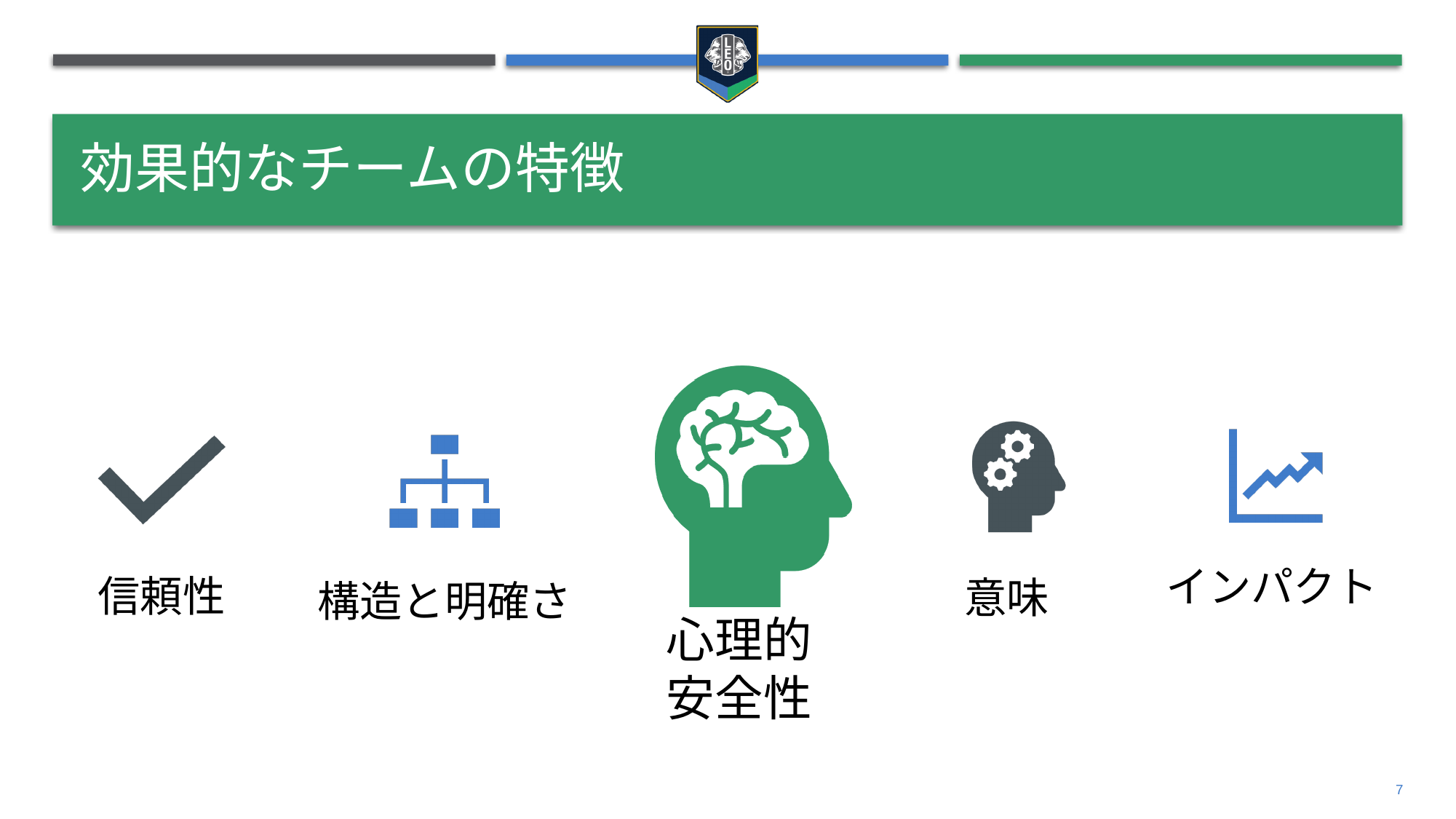

# 効果的なチームの特徴
信頼性
構造と明確さ
心理的
安全性
意味
インパクト
7